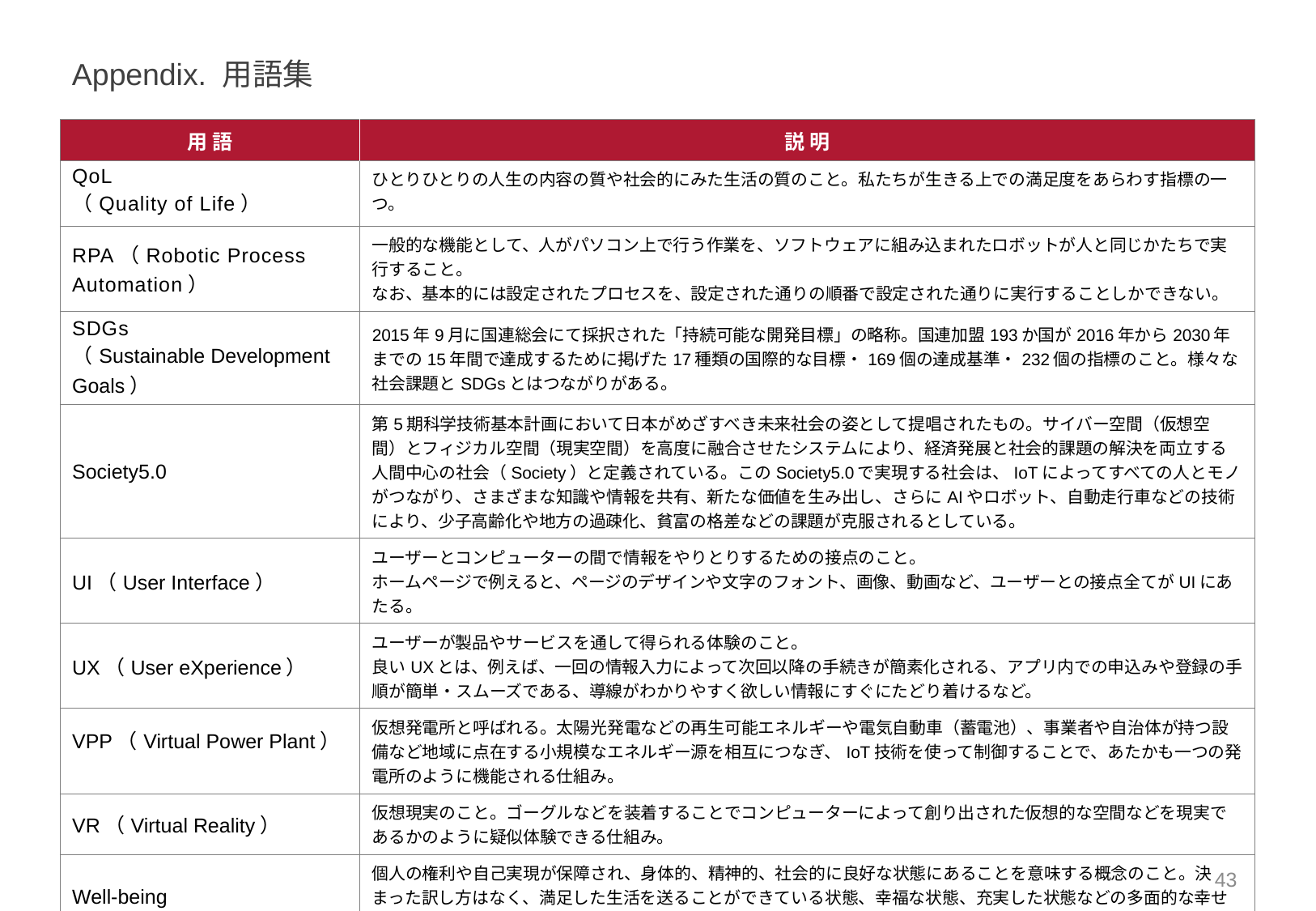

Appendix. 用語集
| 用語 | 説明 |
| --- | --- |
| QoL （Quality of Life） | ひとりひとりの人生の内容の質や社会的にみた生活の質のこと。私たちが生きる上での満足度をあらわす指標の一つ。 |
| --- | --- |
| RPA（Robotic Process Automation） | 一般的な機能として、人がパソコン上で行う作業を、ソフトウェアに組み込まれたロボットが人と同じかたちで実行すること。 なお、基本的には設定されたプロセスを、設定された通りの順番で設定された通りに実行することしかできない。 |
| SDGs （Sustainable Development Goals） | 2015年9月に国連総会にて採択された「持続可能な開発目標」の略称。国連加盟193か国が2016年から2030年までの15年間で達成するために掲げた17種類の国際的な目標・169個の達成基準・232個の指標のこと。様々な社会課題とSDGsとはつながりがある。 |
| Society5.0 | 第5期科学技術基本計画において日本がめざすべき未来社会の姿として提唱されたもの。サイバー空間（仮想空間）とフィジカル空間（現実空間）を高度に融合させたシステムにより、経済発展と社会的課題の解決を両立する人間中心の社会（Society）と定義されている。このSociety5.0で実現する社会は、IoTによってすべての人とモノがつながり、さまざまな知識や情報を共有、新たな価値を生み出し、さらにAIやロボット、自動走行車などの技術により、少子高齢化や地方の過疎化、貧富の格差などの課題が克服されるとしている。 |
| UI（User Interface） | ユーザーとコンピューターの間で情報をやりとりするための接点のこと。 ホームページで例えると、ページのデザインや文字のフォント、画像、動画など、ユーザーとの接点全てがUIにあたる。 |
| UX（User eXperience） | ユーザーが製品やサービスを通して得られる体験のこと。 良いUXとは、例えば、一回の情報入力によって次回以降の手続きが簡素化される、アプリ内での申込みや登録の手順が簡単・スムーズである、導線がわかりやすく欲しい情報にすぐにたどり着けるなど。 |
| VPP（Virtual Power Plant） | 仮想発電所と呼ばれる。太陽光発電などの再生可能エネルギーや電気自動車（蓄電池）、事業者や自治体が持つ設備など地域に点在する小規模なエネルギー源を相互につなぎ、IoT技術を使って制御することで、あたかも一つの発電所のように機能される仕組み。 |
| VR（Virtual Reality） | 仮想現実のこと。ゴーグルなどを装着することでコンピューターによって創り出された仮想的な空間などを現実であるかのように疑似体験できる仕組み。 |
| Well-being | 個人の権利や自己実現が保障され、身体的、精神的、社会的に良好な状態にあることを意味する概念のこと。決まった訳し方はなく、満足した生活を送ることができている状態、幸福な状態、充実した状態などの多面的な幸せを表す言葉として用いられている。 |
43